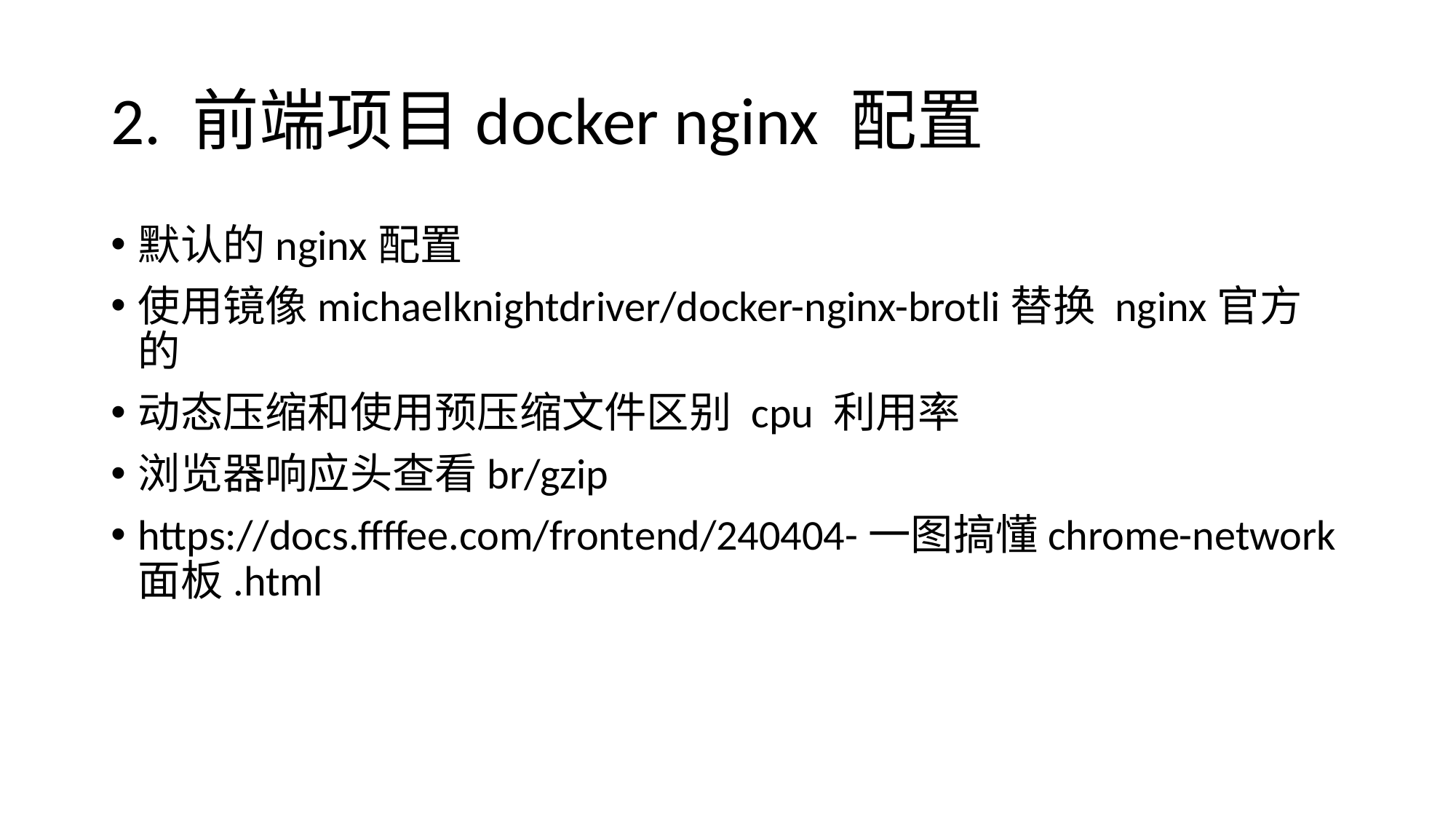

# 2. 前端项目docker nginx 配置
默认的nginx配置
使用镜像michaelknightdriver/docker-nginx-brotli替换 nginx官方的
动态压缩和使用预压缩文件区别 cpu 利用率
浏览器响应头查看br/gzip
https://docs.ffffee.com/frontend/240404-一图搞懂chrome-network面板.html